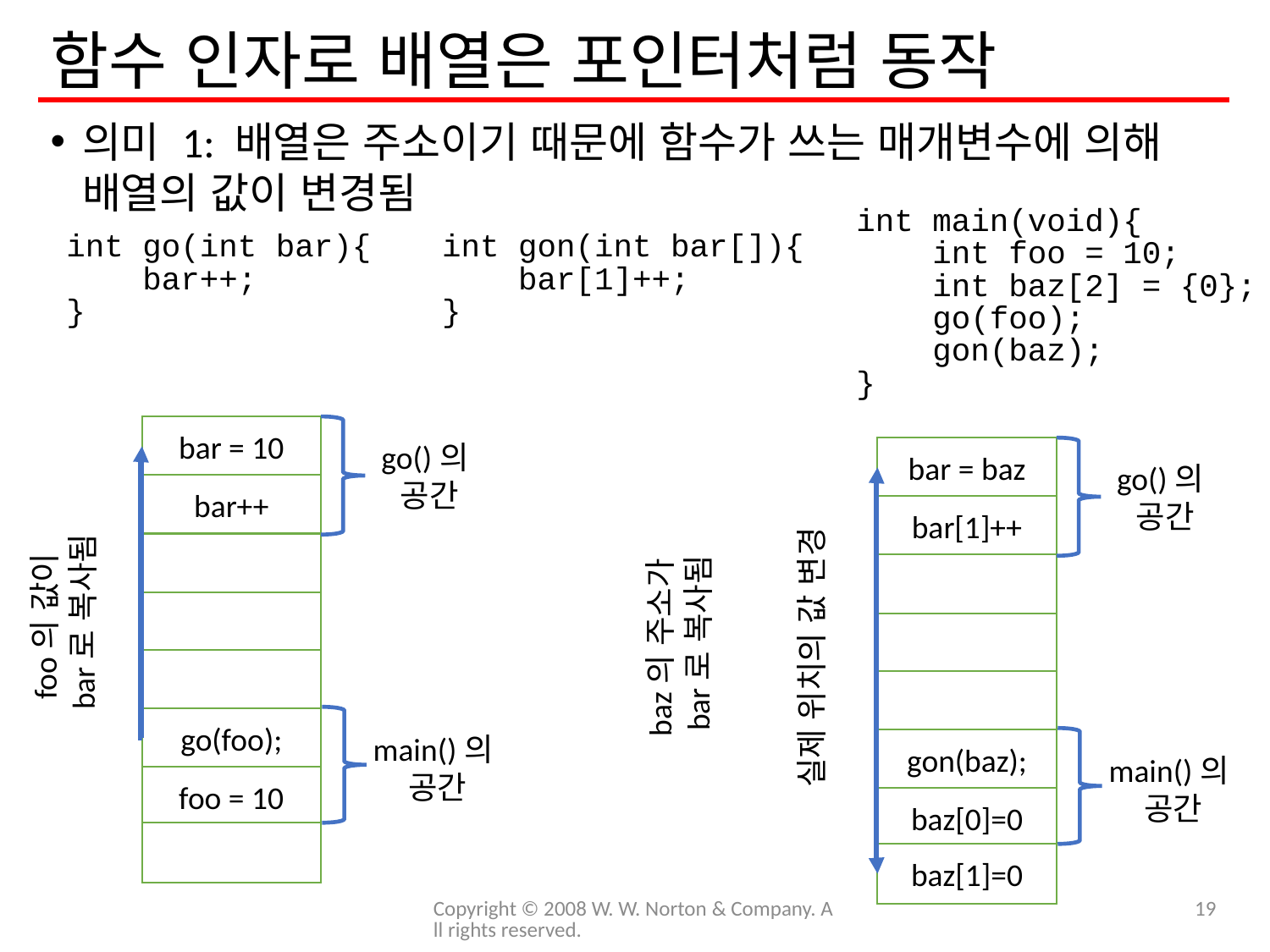

# 함수 인자로 배열은 포인터처럼 동작
의미 1: 배열은 주소이기 때문에 함수가 쓰는 매개변수에 의해 배열의 값이 변경됨
int main(void){
    int foo = 10;
    int baz[2] = {0};
    go(foo);
    gon(baz);
}
int gon(int bar[]){
    bar[1]++;
}
int go(int bar){
    bar++;
}
bar = 10

go()의
공간
bar++

foo의 값이
bar로 복사됨

go(foo);
main()의
공간
foo = 10

bar = baz

go()의
공간
bar[1]++

baz의 주소가
bar로 복사됨

실제 위치의 값 변경

gon(baz);
main()의
공간
baz[0]=0
baz[1]=0
Copyright © 2008 W. W. Norton & Company. All rights reserved.
19